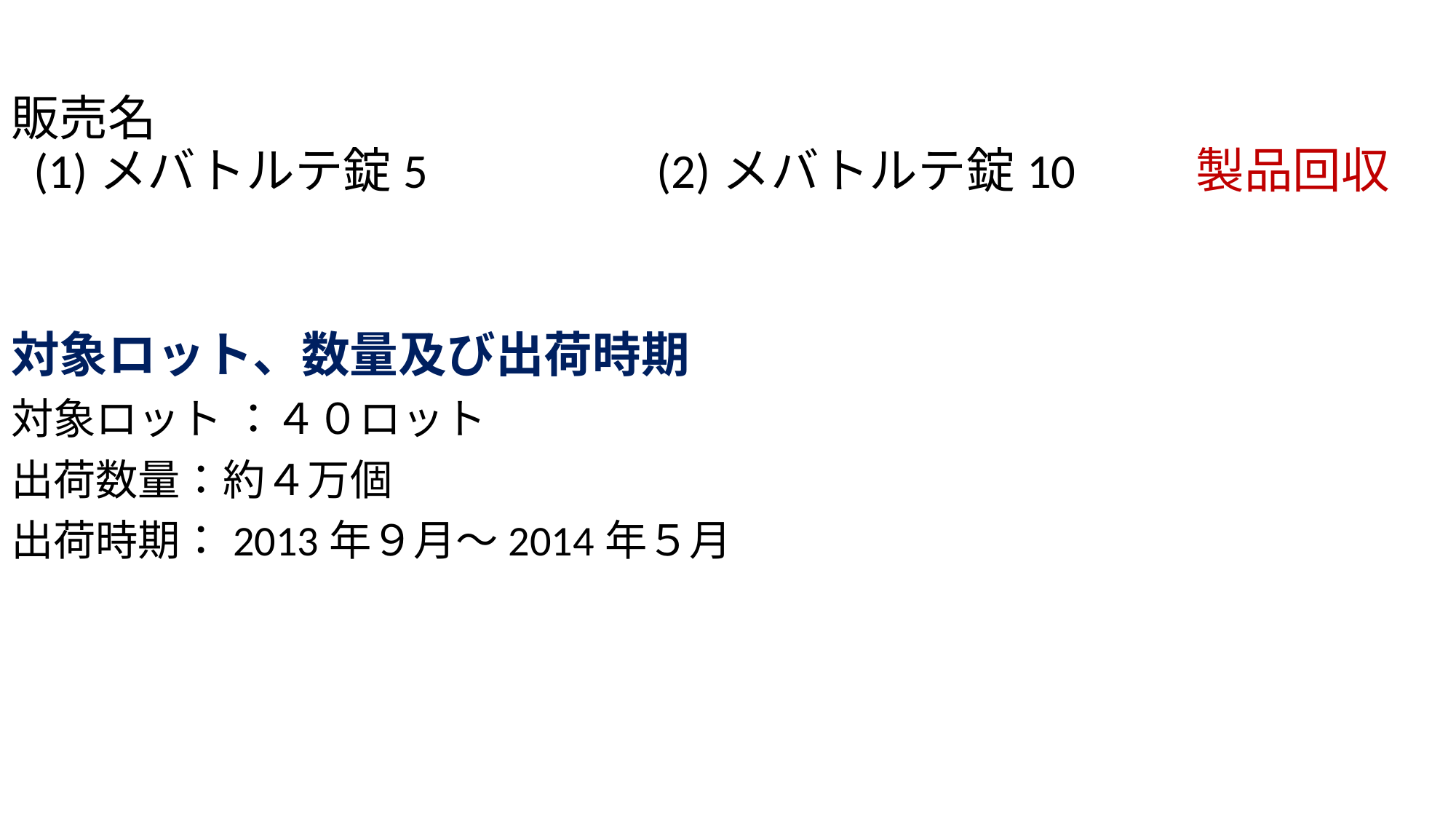

# 販売名 (1)メバトルテ錠5　　　　 (2)メバトルテ錠10　　 製品回収
対象ロット、数量及び出荷時期
対象ロット ：４０ロット
出荷数量：約４万個
出荷時期：2013年９月～2014年５月